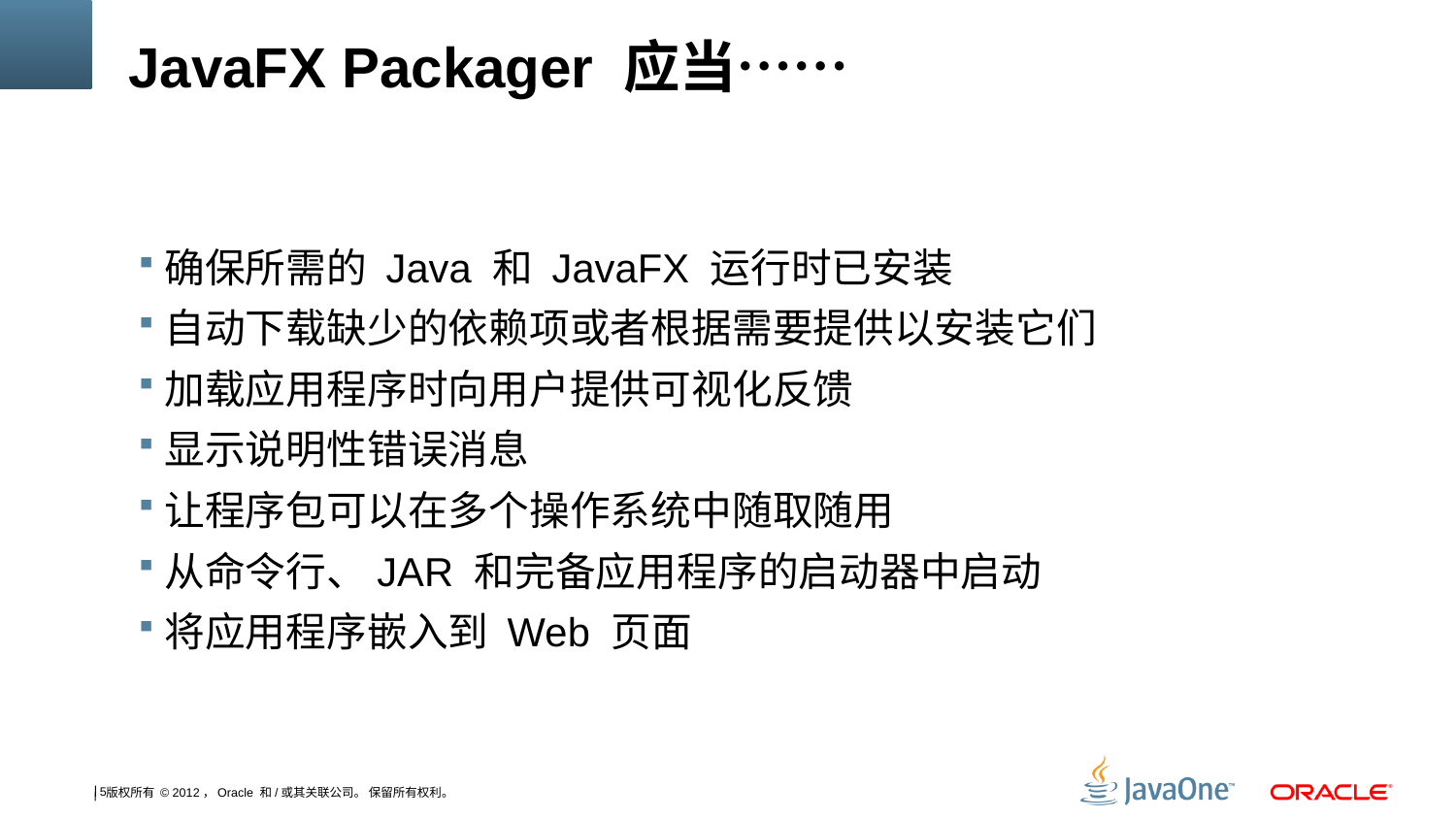

# JavaFX Packager 应当……

确保所需的 Java 和 JavaFX 运行时已安装
自动下载缺少的依赖项或者根据需要提供以安装它们
加载应用程序时向用户提供可视化反馈
显示说明性错误消息
让程序包可以在多个操作系统中随取随用
从命令行、JAR 和完备应用程序的启动器中启动
将应用程序嵌入到 Web 页面